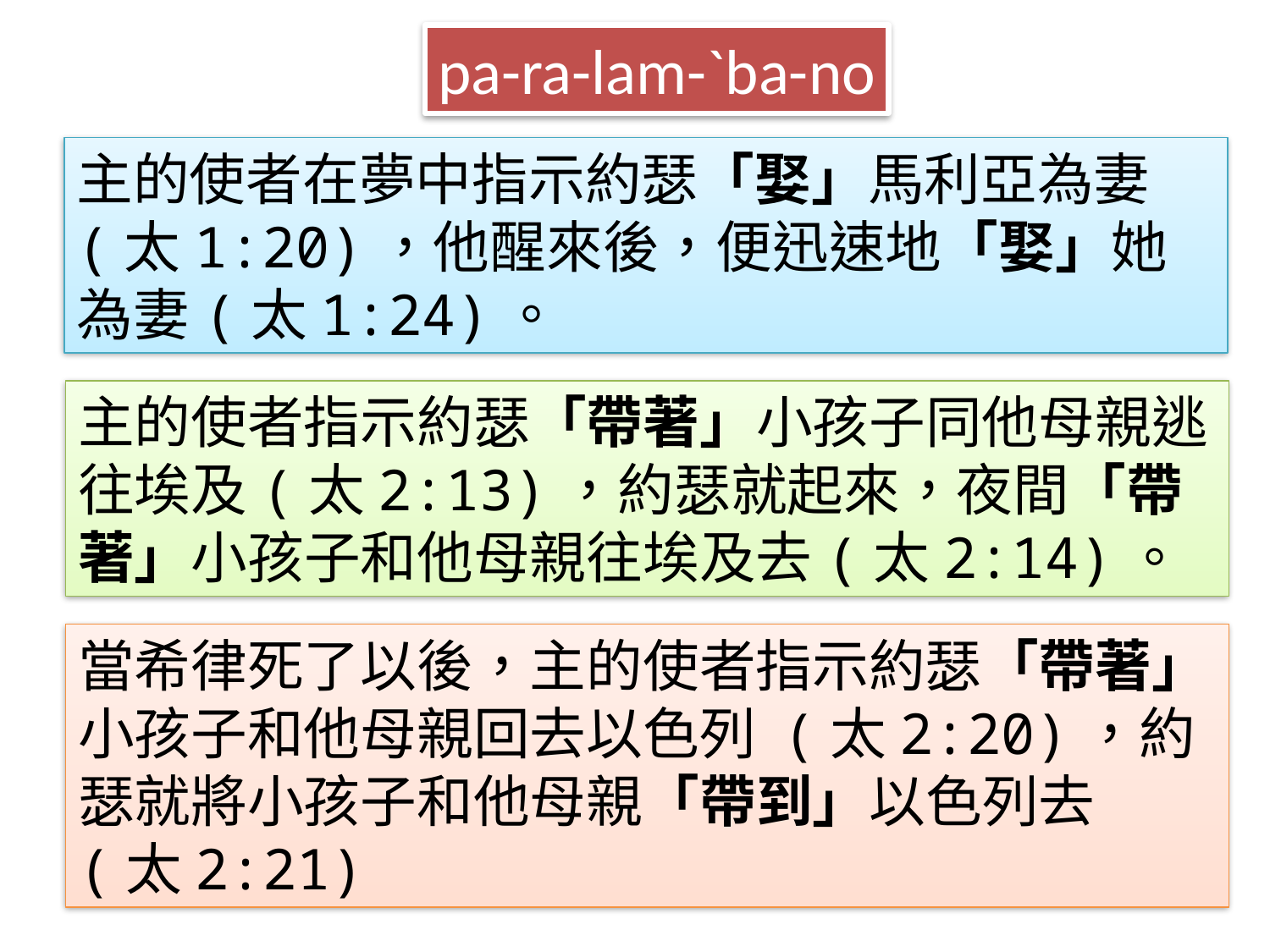

pa-ra-lam-`ba-no
主的使者在夢中指示約瑟「娶」馬利亞為妻(太1:20)，他醒來後，便迅速地「娶」她為妻(太1:24)。
主的使者指示約瑟「帶著」小孩子同他母親逃往埃及(太2:13)，約瑟就起來，夜間「帶著」小孩子和他母親往埃及去(太2:14)。
當希律死了以後，主的使者指示約瑟「帶著」小孩子和他母親回去以色列 (太2:20)，約瑟就將小孩子和他母親「帶到」以色列去 (太2:21)